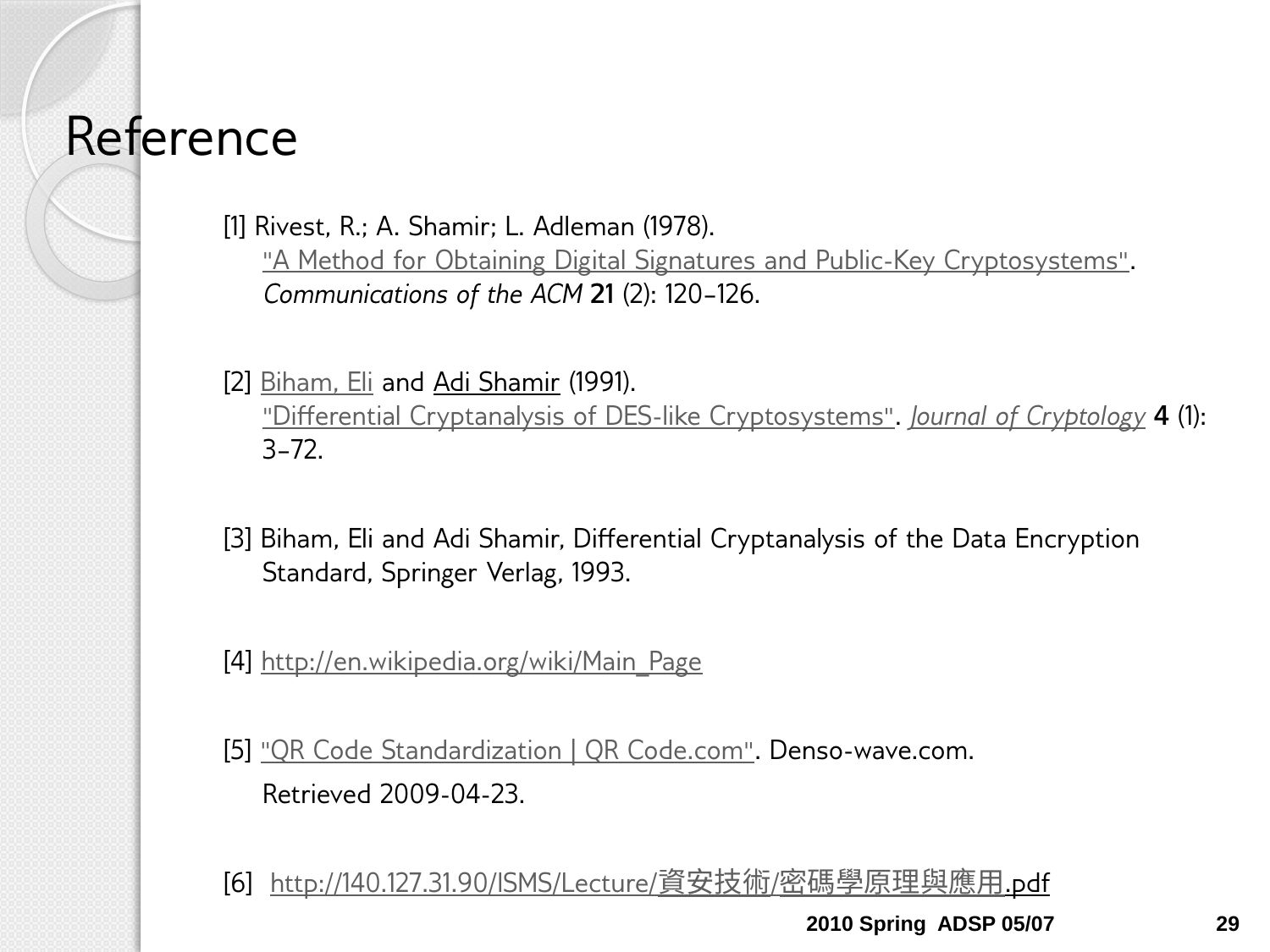

# Reference
[1] Rivest, R.; A. Shamir; L. Adleman (1978). "A Method for Obtaining Digital Signatures and Public-Key Cryptosystems". Communications of the ACM 21 (2): 120–126.

[2] Biham, Eli and Adi Shamir (1991). "Differential Cryptanalysis of DES-like Cryptosystems". Journal of Cryptology 4 (1): 3–72.

[3] Biham, Eli and Adi Shamir, Differential Cryptanalysis of the Data Encryption Standard, Springer Verlag, 1993.

[4] http://en.wikipedia.org/wiki/Main_Page

[5] "QR Code Standardization | QR Code.com". Denso-wave.com.
	Retrieved 2009-04-23.

[6]  http://140.127.31.90/ISMS/Lecture/資安技術/密碼學原理與應用.pdf

2010 Spring  ADSP 05/07
29